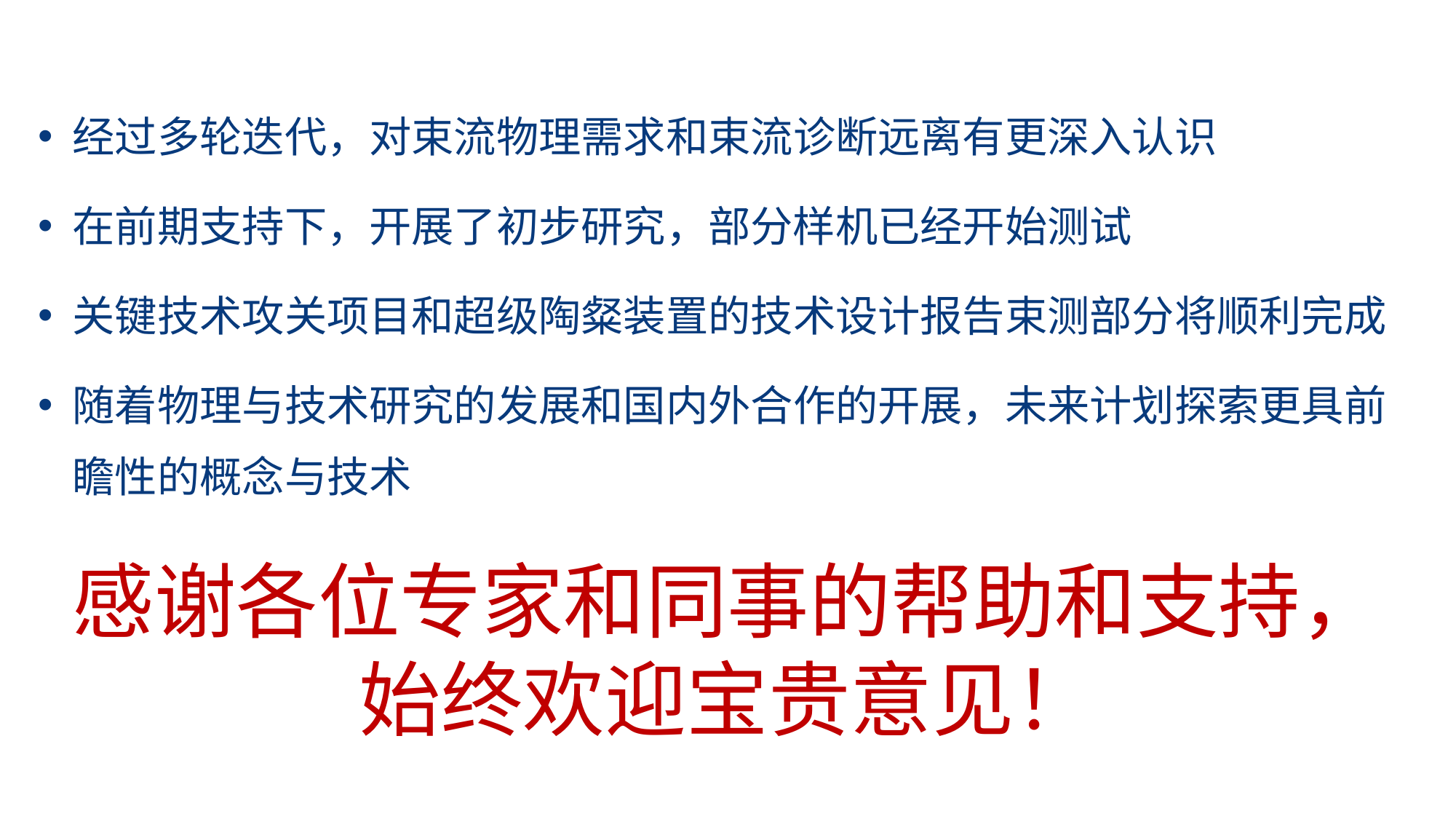

经过多轮迭代，对束流物理需求和束流诊断远离有更深入认识
在前期支持下，开展了初步研究，部分样机已经开始测试
关键技术攻关项目和超级陶粲装置的技术设计报告束测部分将顺利完成
随着物理与技术研究的发展和国内外合作的开展，未来计划探索更具前瞻性的概念与技术
感谢各位专家和同事的帮助和支持，
始终欢迎宝贵意见！